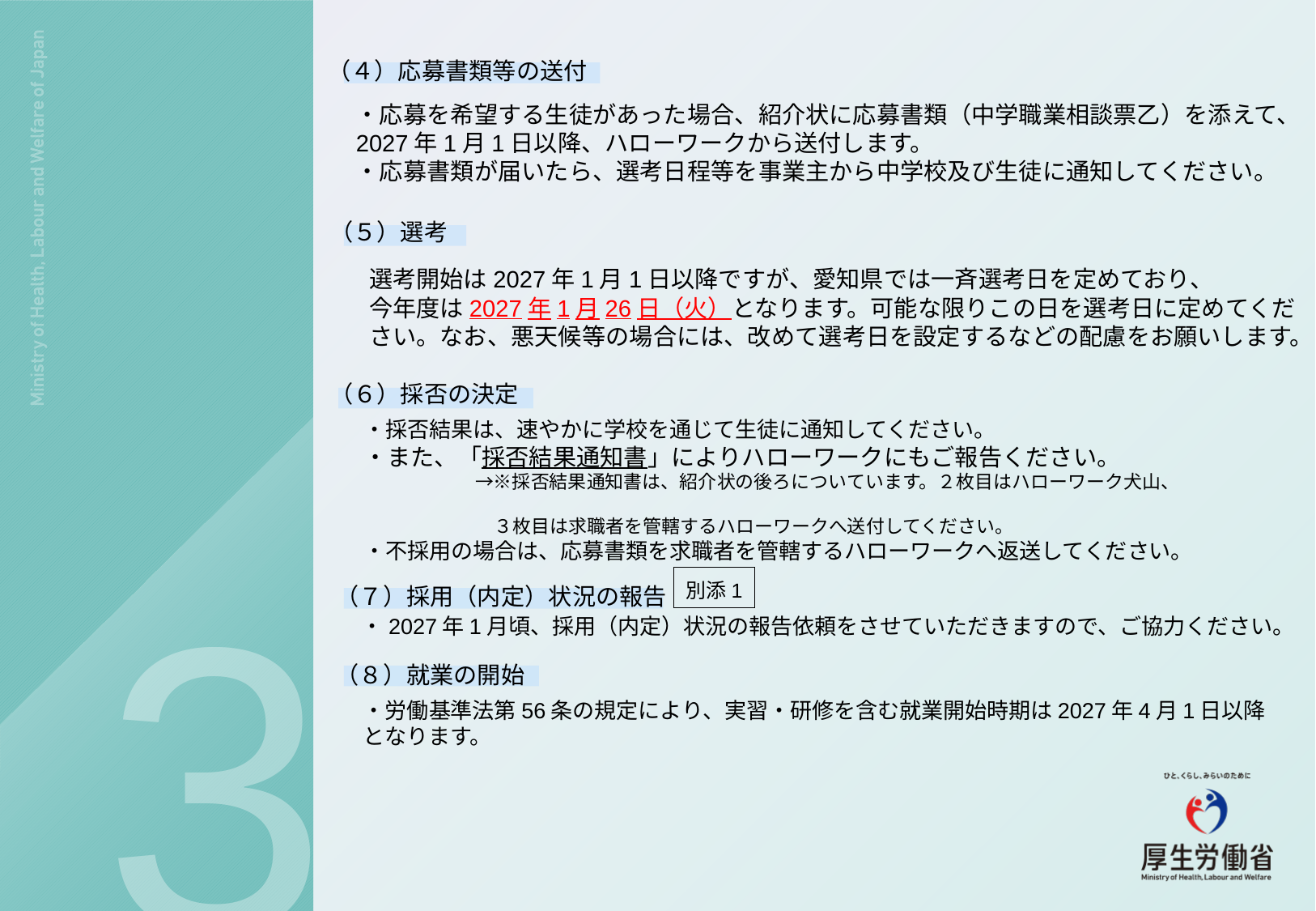

（４）応募書類等の送付
・応募を希望する生徒があった場合、紹介状に応募書類（中学職業相談票乙）を添えて、2027年1月1日以降、ハローワークから送付します。
・応募書類が届いたら、選考日程等を事業主から中学校及び生徒に通知してください。
（５）選考
選考開始は2027年1月1日以降ですが、愛知県では一斉選考日を定めており、
今年度は2027年1月26日（火）となります。可能な限りこの日を選考日に定めてください。なお、悪天候等の場合には、改めて選考日を設定するなどの配慮をお願いします。
（６）採否の決定
・採否結果は、速やかに学校を通じて生徒に通知してください。
・また、「採否結果通知書」によりハローワークにもご報告ください。
　　　　　　→※採否結果通知書は、紹介状の後ろについています。２枚目はハローワーク犬山、
　　　　　　　３枚目は求職者を管轄するハローワークへ送付してください。
・不採用の場合は、応募書類を求職者を管轄するハローワークへ返送してください。
3
別添1
（７）採用（内定）状況の報告
・2027年1月頃、採用（内定）状況の報告依頼をさせていただきますので、ご協力ください。
（８）就業の開始
・労働基準法第56条の規定により、実習・研修を含む就業開始時期は2027年4月1日以降となります。